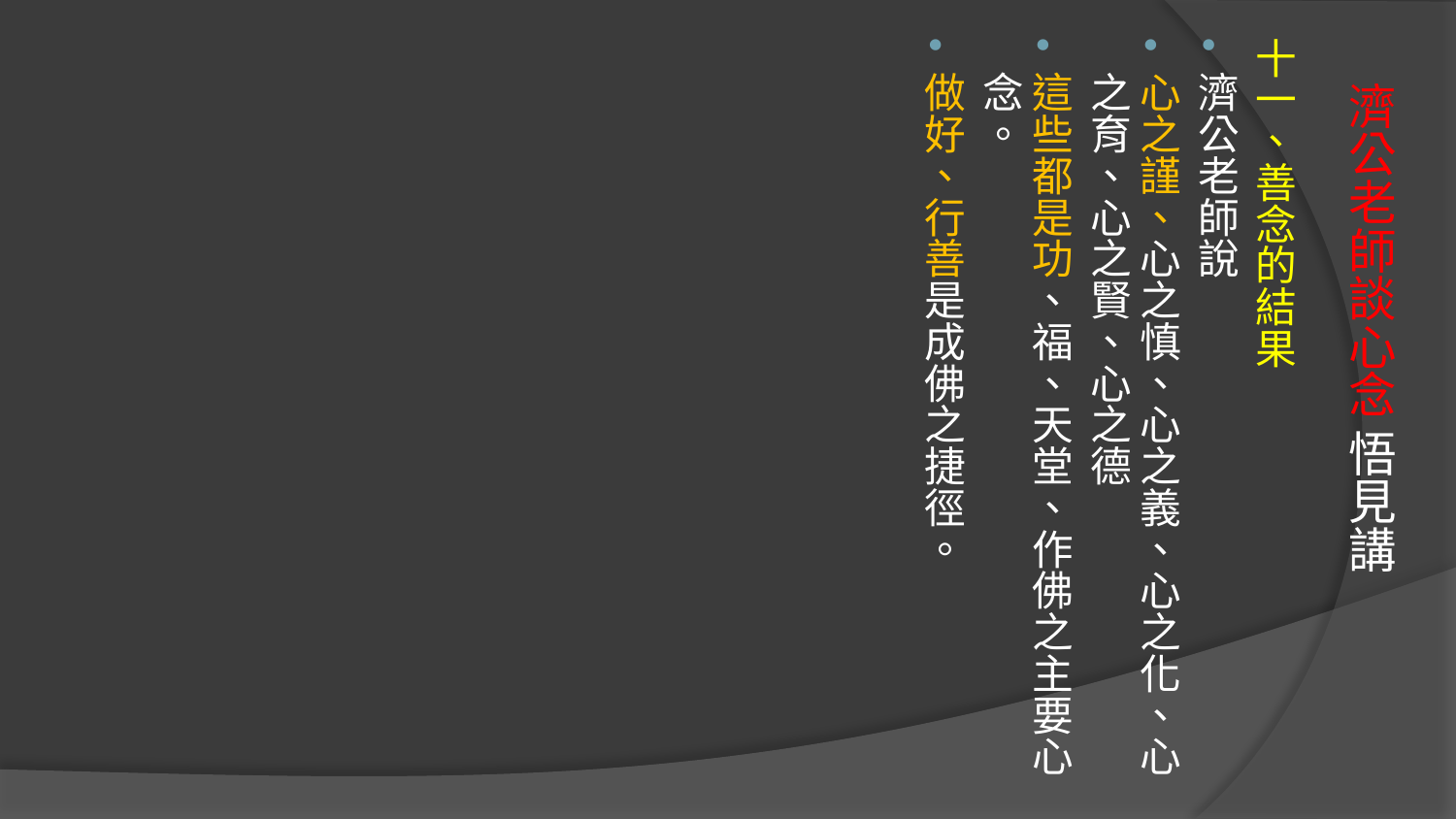

十一、善念的結果
濟公老師說
心之謹、心之慎、心之義、心之化、心之育、心之賢、心之德
這些都是功、福、天堂、作佛之主要心念。
做好、行善是成佛之捷徑。

# 濟公老師談心念 悟見講